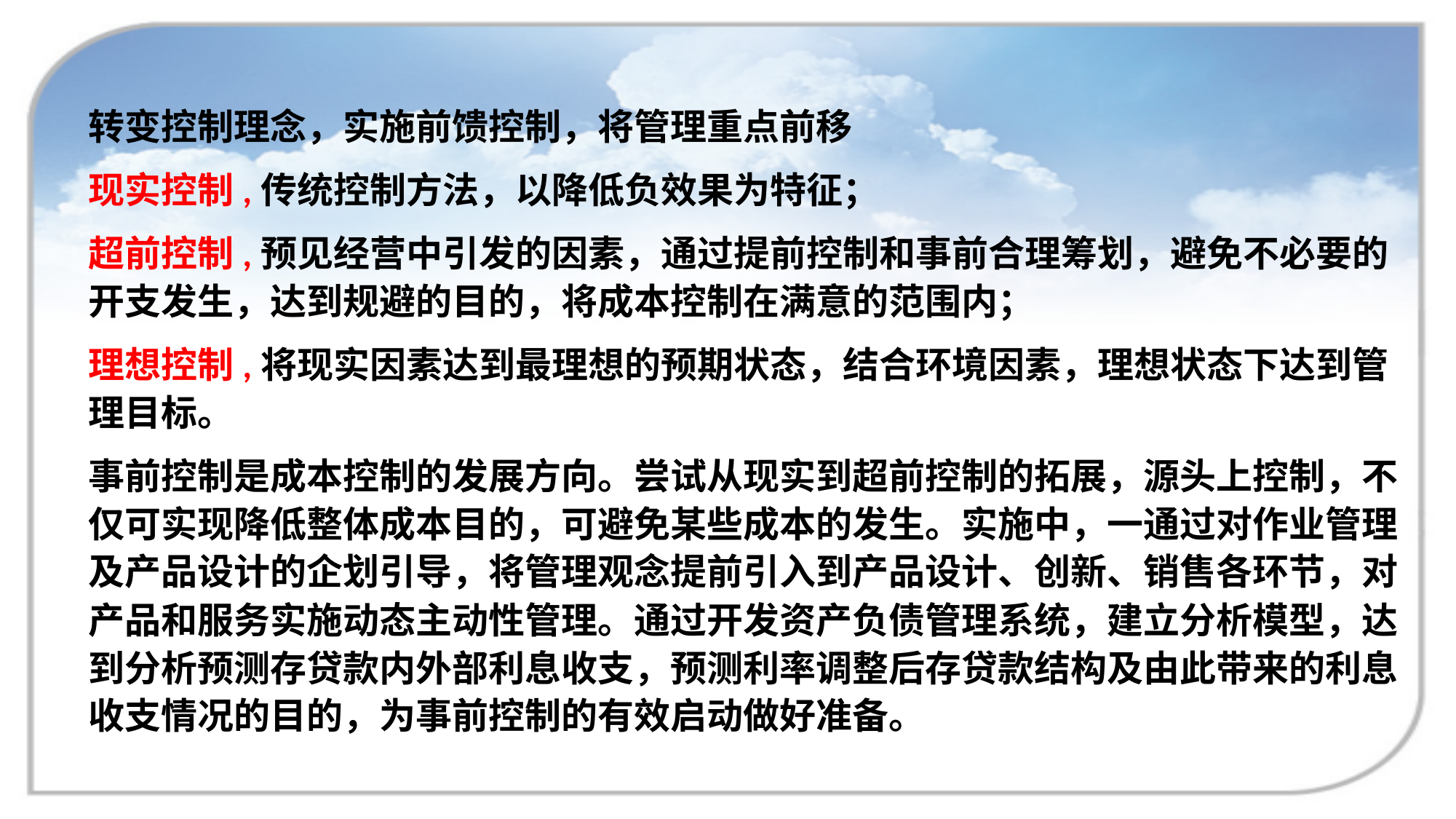

转变控制理念，实施前馈控制，将管理重点前移
现实控制,传统控制方法，以降低负效果为特征；
超前控制,预见经营中引发的因素，通过提前控制和事前合理筹划，避免不必要的开支发生，达到规避的目的，将成本控制在满意的范围内；
理想控制,将现实因素达到最理想的预期状态，结合环境因素，理想状态下达到管理目标。
事前控制是成本控制的发展方向。尝试从现实到超前控制的拓展，源头上控制，不仅可实现降低整体成本目的，可避免某些成本的发生。实施中，一通过对作业管理及产品设计的企划引导，将管理观念提前引入到产品设计、创新、销售各环节，对产品和服务实施动态主动性管理。通过开发资产负债管理系统，建立分析模型，达到分析预测存贷款内外部利息收支，预测利率调整后存贷款结构及由此带来的利息收支情况的目的，为事前控制的有效启动做好准备。